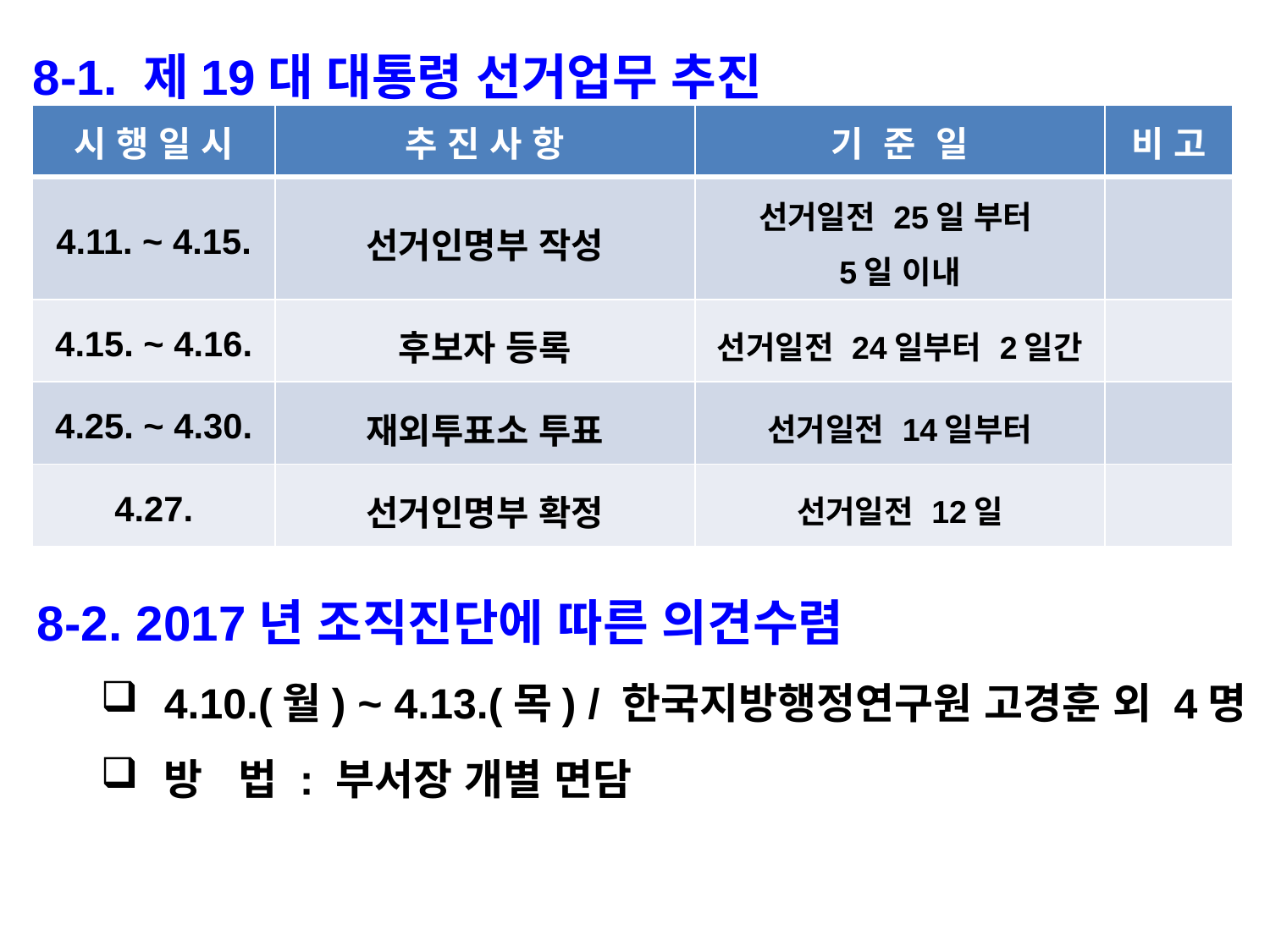

8-1. 제19대 대통령 선거업무 추진

| 시 행 일 시 | 추 진 사 항 | 기 준 일 | 비 고 |
| --- | --- | --- | --- |
| 4.11. ~ 4.15. | 선거인명부 작성 | 선거일전 25일 부터 5일 이내 |  |
| 4.15. ~ 4.16. | 후보자 등록 | 선거일전 24일부터 2일간 |  |
| 4.25. ~ 4.30. | 재외투표소 투표 | 선거일전 14일부터 |  |
| 4.27. | 선거인명부 확정 | 선거일전 12일 |  |
8-2. 2017년 조직진단에 따른 의견수렴
4.10.(월) ~ 4.13.(목) / 한국지방행정연구원 고경훈 외 4명
방   법 : 부서장 개별 면담